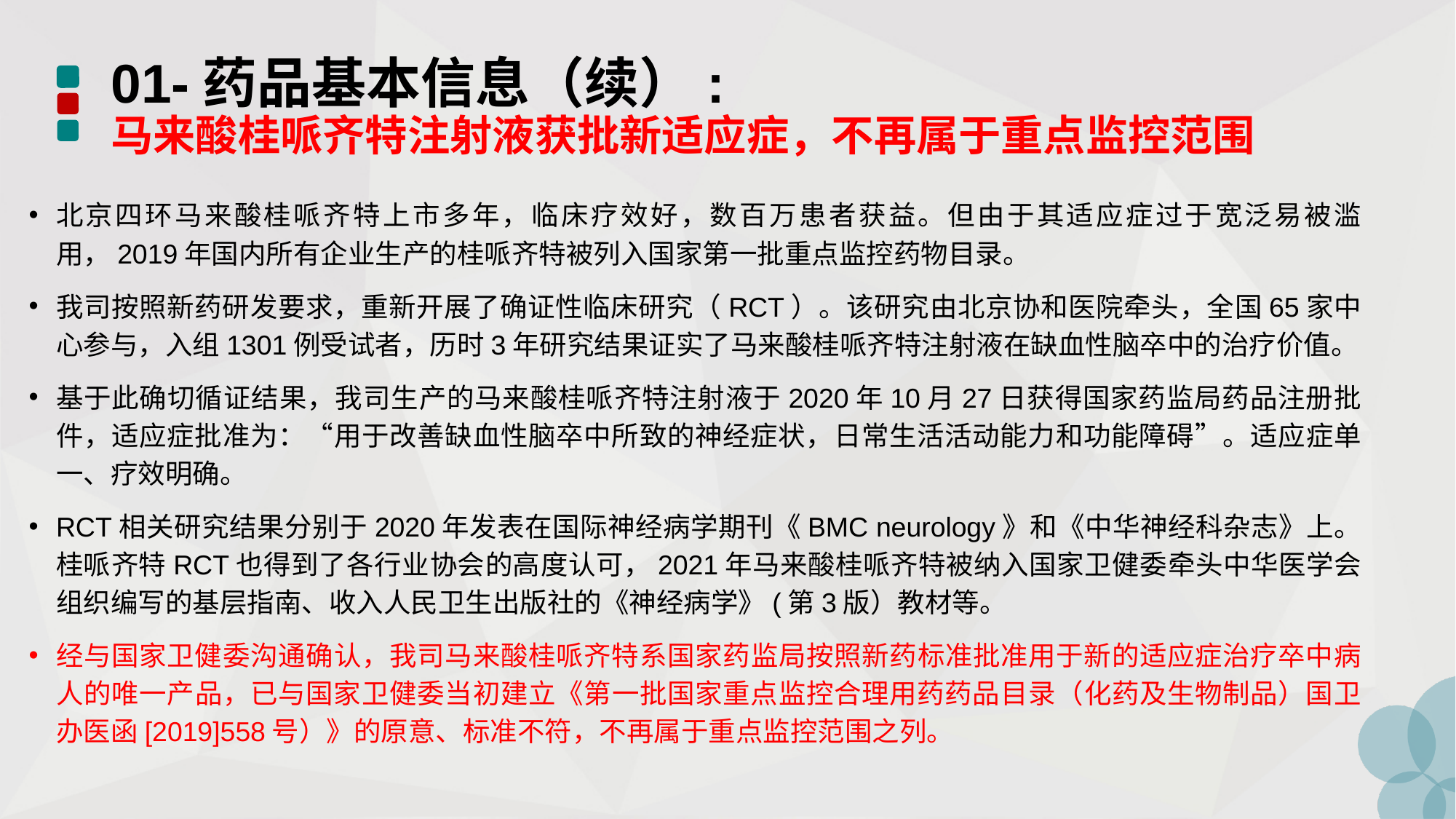

# 01-药品基本信息（续）: 马来酸桂哌齐特注射液获批新适应症，不再属于重点监控范围
北京四环马来酸桂哌齐特上市多年，临床疗效好，数百万患者获益。但由于其适应症过于宽泛易被滥用，2019年国内所有企业生产的桂哌齐特被列入国家第一批重点监控药物目录。
我司按照新药研发要求，重新开展了确证性临床研究（RCT）。该研究由北京协和医院牵头，全国65家中心参与，入组1301例受试者，历时3年研究结果证实了马来酸桂哌齐特注射液在缺血性脑卒中的治疗价值。
基于此确切循证结果，我司生产的马来酸桂哌齐特注射液于2020年10月27日获得国家药监局药品注册批件，适应症批准为：“用于改善缺血性脑卒中所致的神经症状，日常生活活动能力和功能障碍”。适应症单一、疗效明确。
RCT相关研究结果分别于2020年发表在国际神经病学期刊《BMC neurology》和《中华神经科杂志》上。桂哌齐特RCT也得到了各行业协会的高度认可，2021年马来酸桂哌齐特被纳入国家卫健委牵头中华医学会组织编写的基层指南、收入人民卫生出版社的《神经病学》(第3版）教材等。
经与国家卫健委沟通确认，我司马来酸桂哌齐特系国家药监局按照新药标准批准用于新的适应症治疗卒中病人的唯一产品，已与国家卫健委当初建立《第一批国家重点监控合理用药药品目录（化药及生物制品）国卫办医函[2019]558号）》的原意、标准不符，不再属于重点监控范围之列。